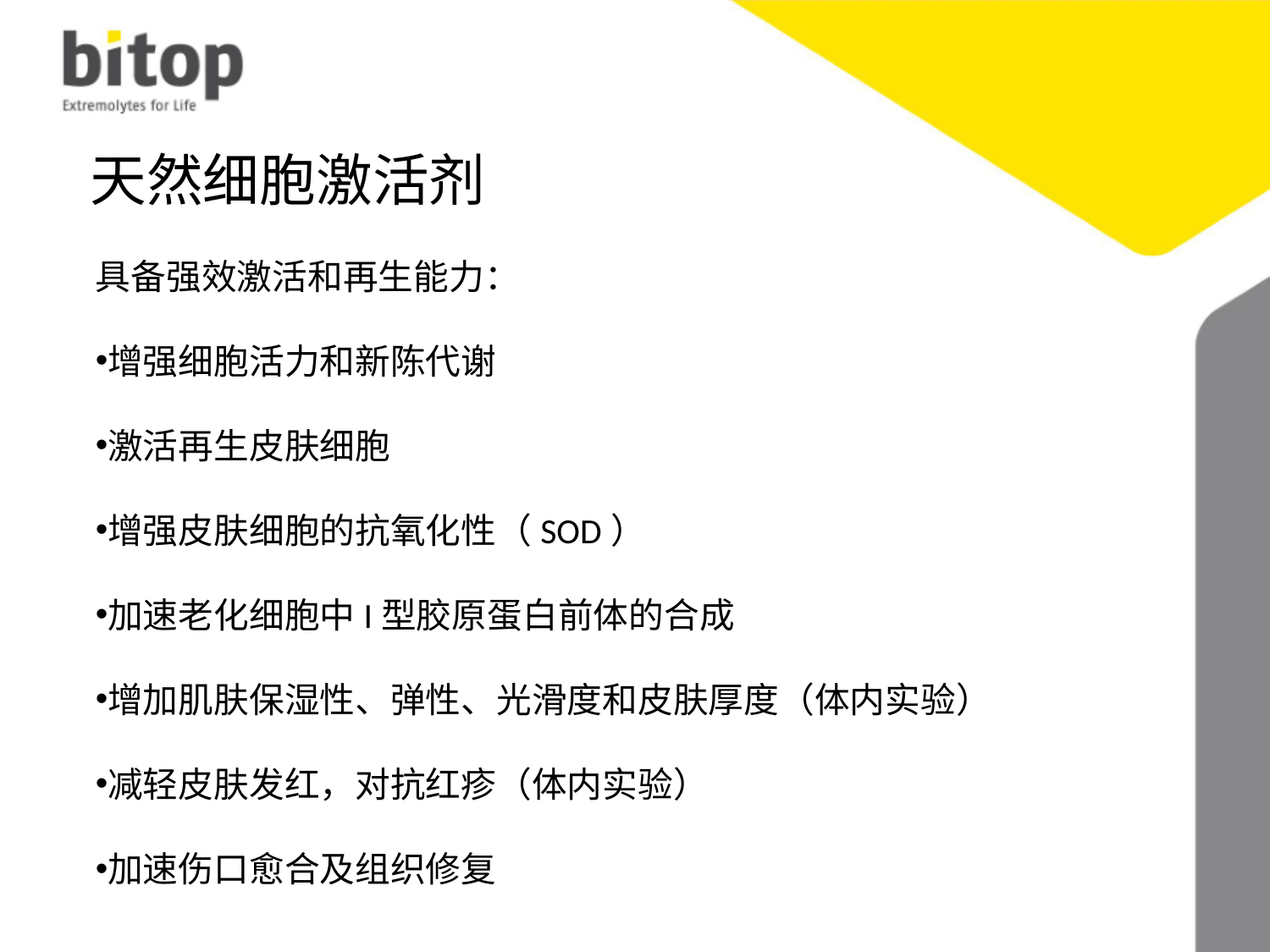

# 天然细胞激活剂
具备强效激活和再生能力：

增强细胞活力和新陈代谢

激活再生皮肤细胞

增强皮肤细胞的抗氧化性（SOD）

加速老化细胞中I型胶原蛋白前体的合成

增加肌肤保湿性、弹性、光滑度和皮肤厚度（体内实验）

减轻皮肤发红，对抗红疹（体内实验）

加速伤口愈合及组织修复